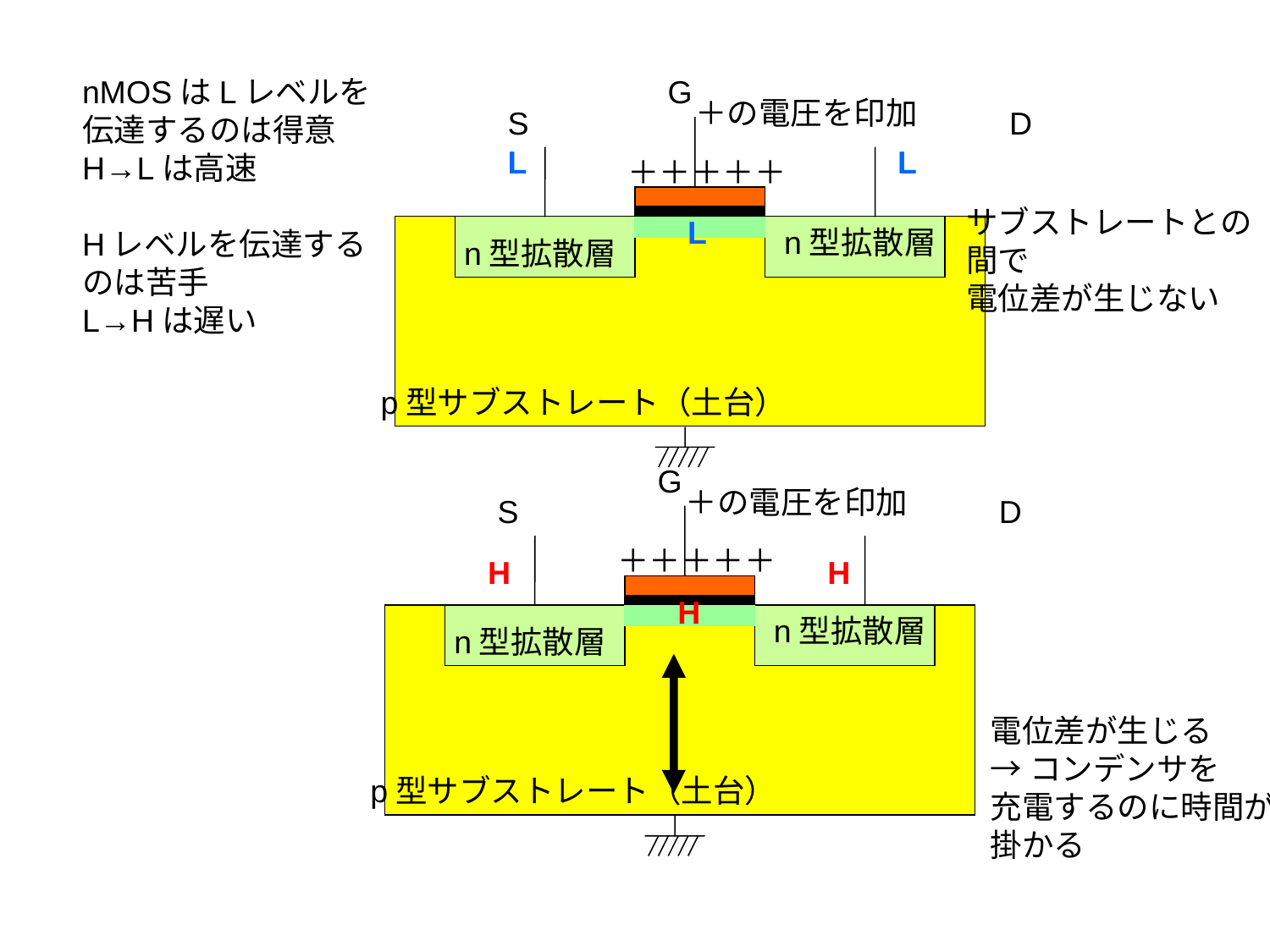

nMOSはLレベルを
伝達するのは得意
H→Lは高速

Hレベルを伝達する
のは苦手
L→Hは遅い
G
＋の電圧を印加
S
D

L
L
＋＋＋＋＋

サブストレートとの
間で
電位差が生じない
L

n型拡散層

n型拡散層
p型サブストレート（土台）

G
＋の電圧を印加
S
D

＋＋＋＋＋

H
H

H

n型拡散層

n型拡散層

電位差が生じる
→コンデンサを
充電するのに時間が
掛かる
p型サブストレート（土台）